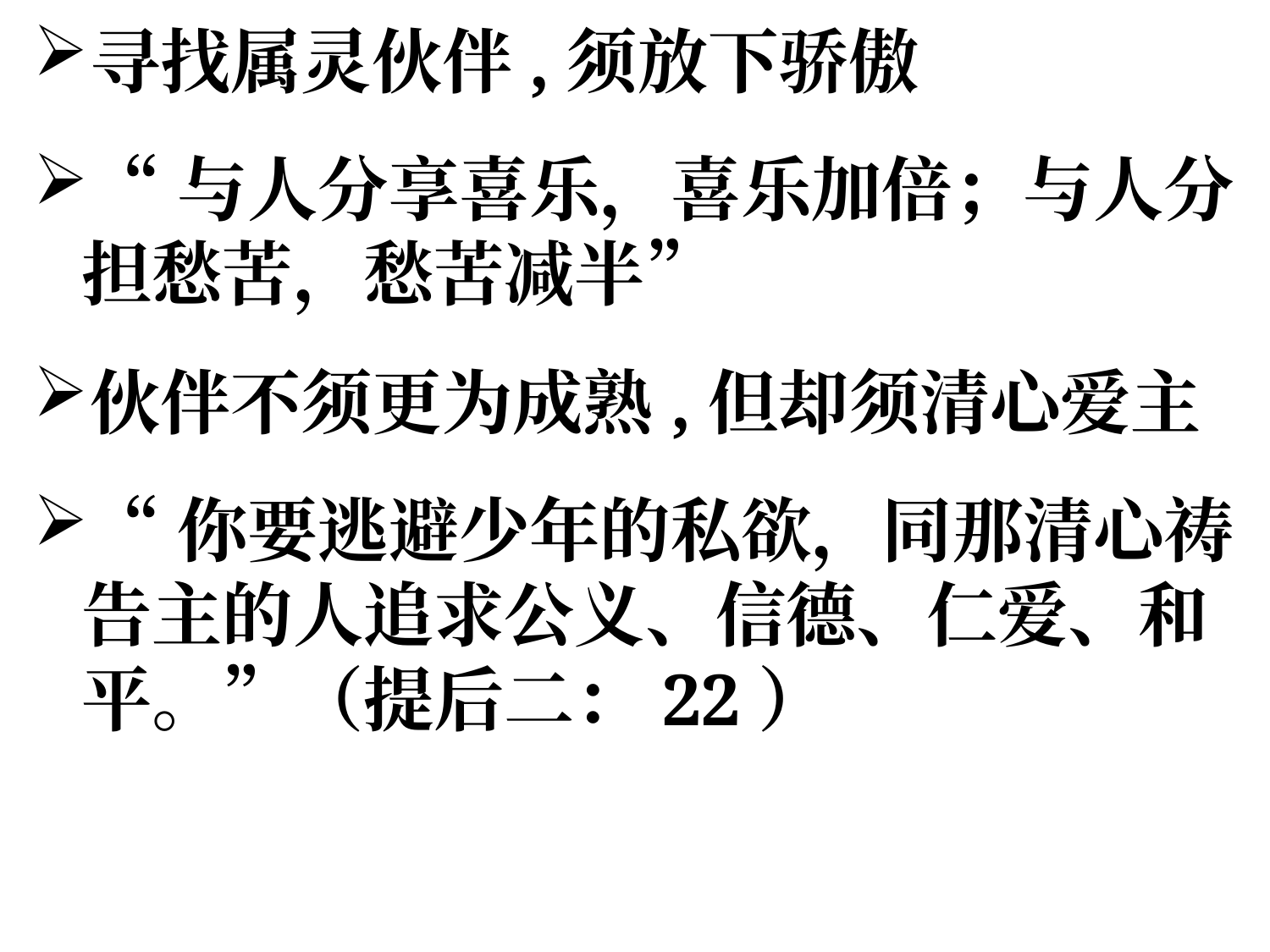

寻找属灵伙伴,须放下骄傲

“与人分享喜乐，喜乐加倍；与人分担愁苦，愁苦减半”

伙伴不须更为成熟,但却须清心爱主

“你要逃避少年的私欲，同那清心祷告主的人追求公义、信德、仁爱、和平。”（提后二：22）